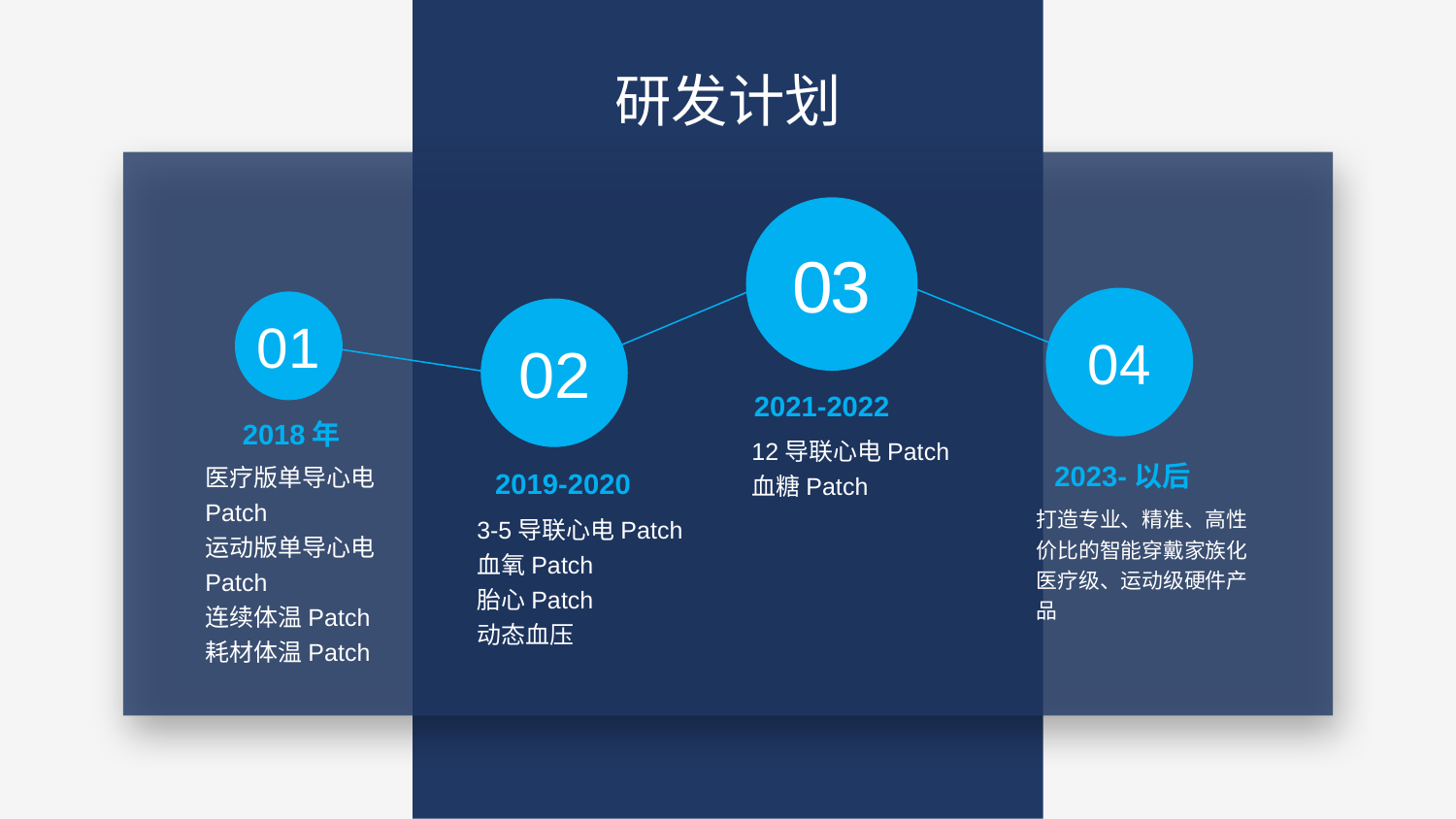

研发计划

03

04

01

02
2021-2022
2018年
12导联心电Patch
血糖Patch
医疗版单导心电Patch
运动版单导心电Patch
连续体温Patch
耗材体温Patch
2023-以后
2019-2020
打造专业、精准、高性价比的智能穿戴家族化医疗级、运动级硬件产品
3-5导联心电Patch
血氧Patch
胎心Patch
动态血压